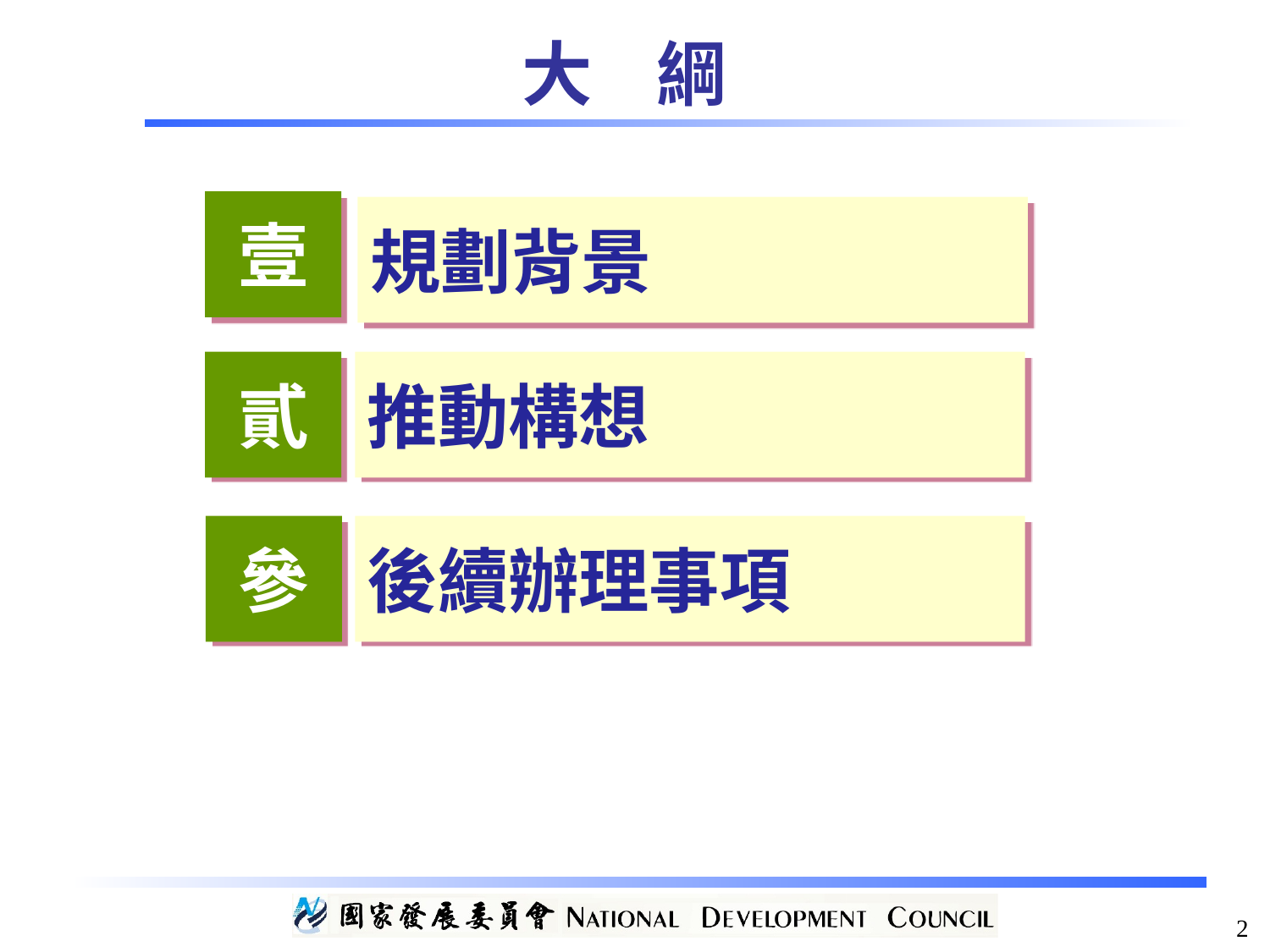

大    綱
壹
規劃背景
貳
推動構想
參
後續辦理事項
2